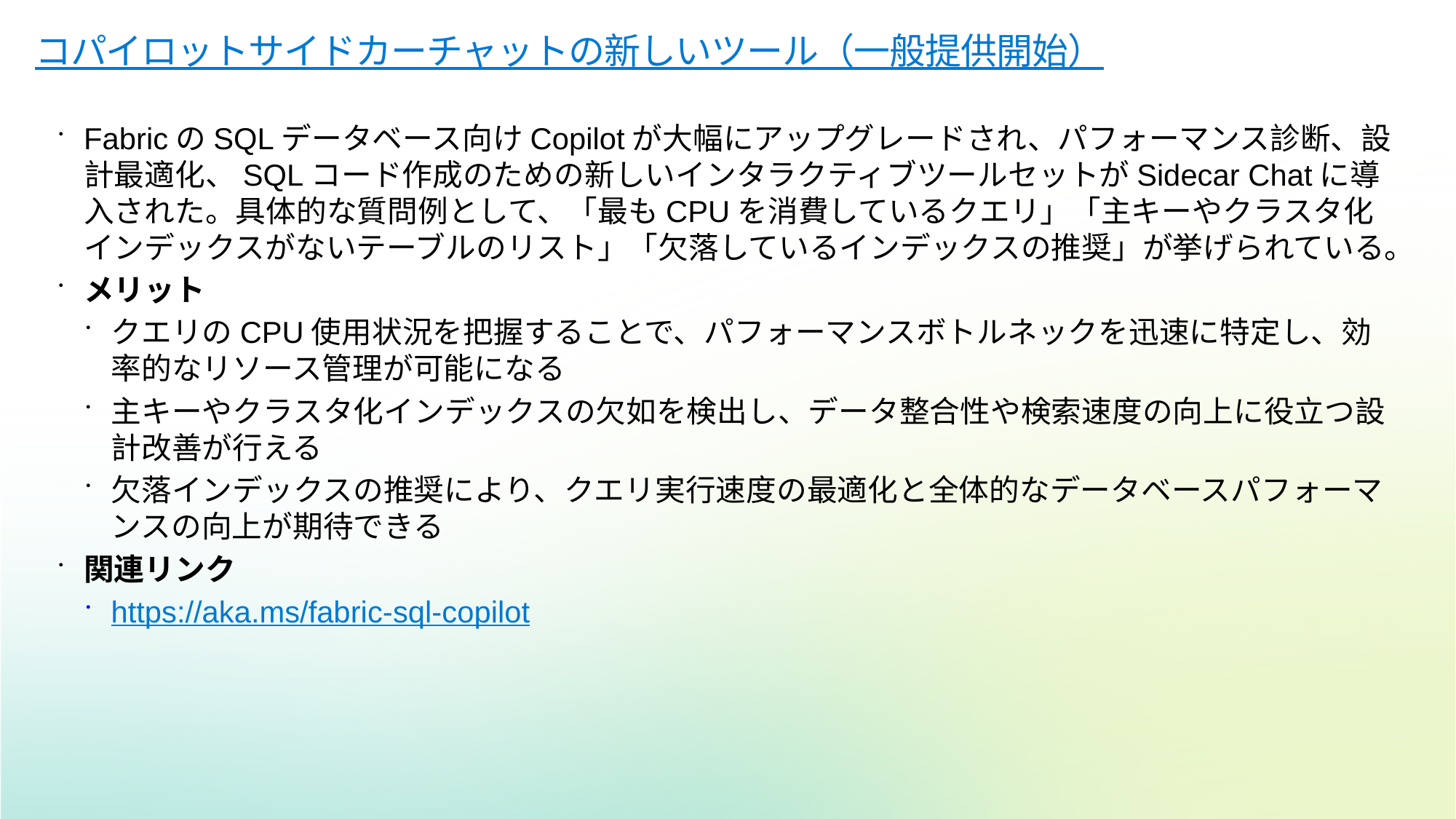

# コパイロットサイドカーチャットの新しいツール（一般提供開始）
FabricのSQLデータベース向けCopilotが大幅にアップグレードされ、パフォーマンス診断、設計最適化、SQLコード作成のための新しいインタラクティブツールセットがSidecar Chatに導入された。具体的な質問例として、「最もCPUを消費しているクエリ」「主キーやクラスタ化インデックスがないテーブルのリスト」「欠落しているインデックスの推奨」が挙げられている。
メリット
クエリのCPU使用状況を把握することで、パフォーマンスボトルネックを迅速に特定し、効率的なリソース管理が可能になる
主キーやクラスタ化インデックスの欠如を検出し、データ整合性や検索速度の向上に役立つ設計改善が行える
欠落インデックスの推奨により、クエリ実行速度の最適化と全体的なデータベースパフォーマンスの向上が期待できる
関連リンク
https://aka.ms/fabric-sql-copilot